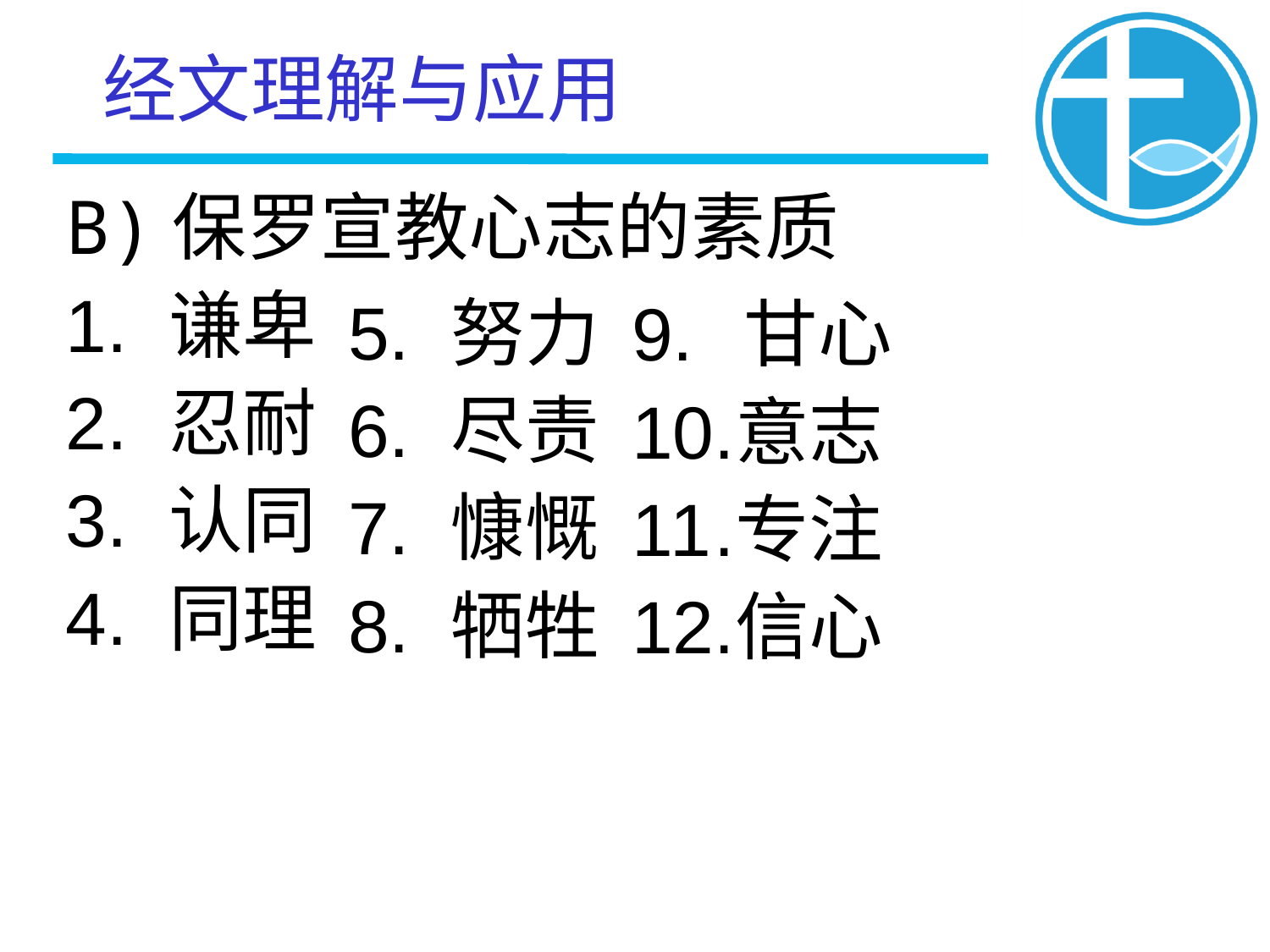

# 经文理解与应用

努力
尽责
慷慨
牺牲
B)保罗宣教心志的素质
谦卑
忍耐
认同
同理

甘心
意志
专注
信心